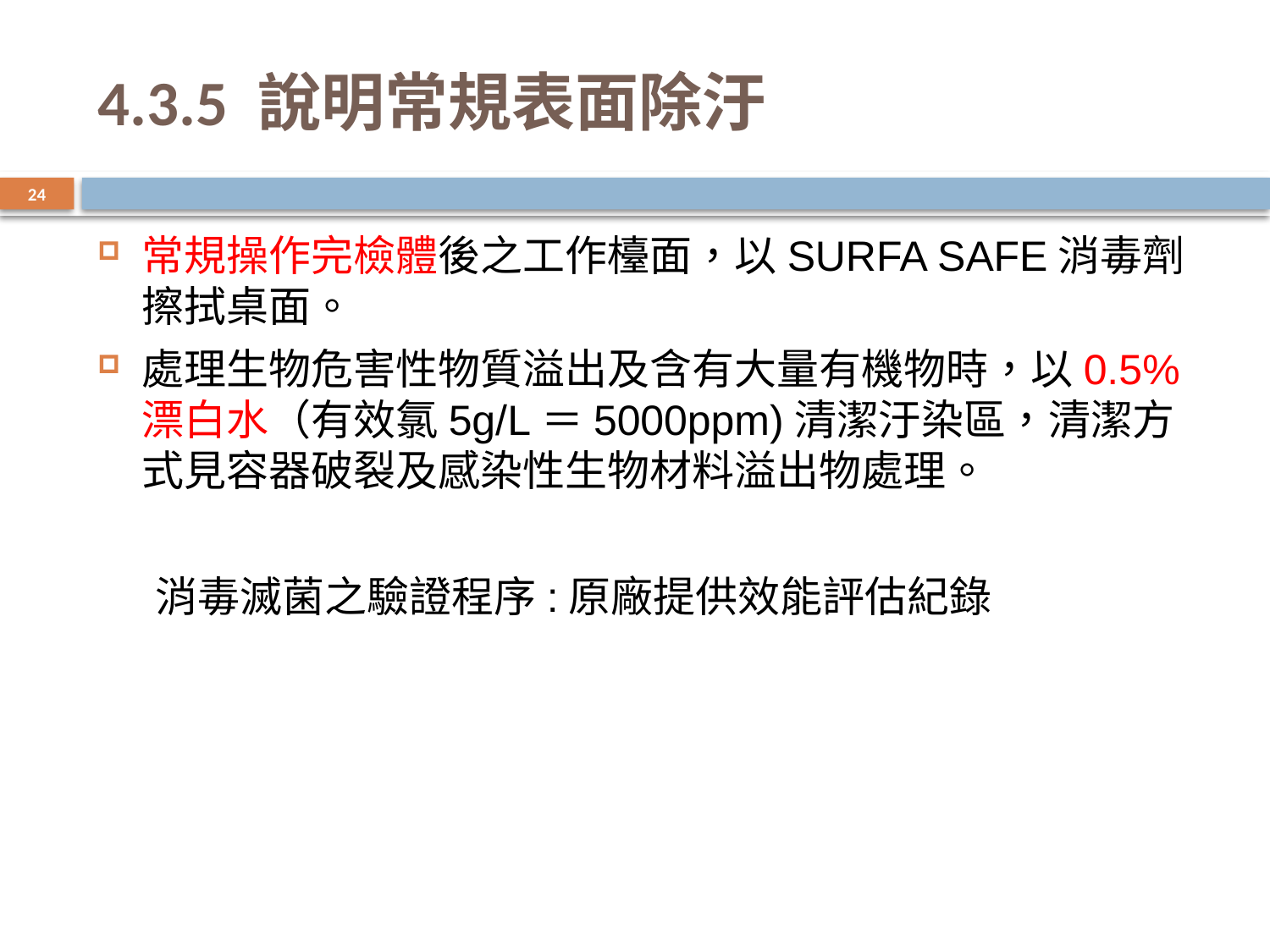

# 4.3.5 說明常規表面除汙
24
常規操作完檢體後之工作檯面，以SURFA SAFE消毒劑擦拭桌面。
處理生物危害性物質溢出及含有大量有機物時，以0.5%漂白水（有效氯5g/L＝5000ppm)清潔汙染區，清潔方式見容器破裂及感染性生物材料溢出物處理。

     消毒滅菌之驗證程序:原廠提供效能評估紀錄